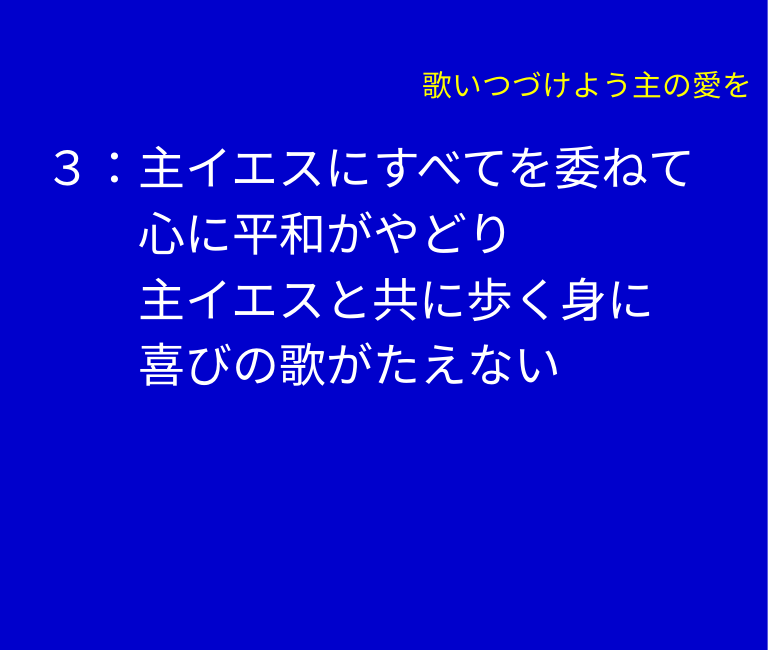

# 歌いつづけよう主の愛を
３：主イエスにすべてを委ねて
　　心に平和がやどり
　　主イエスと共に歩く身に
　　喜びの歌がたえない